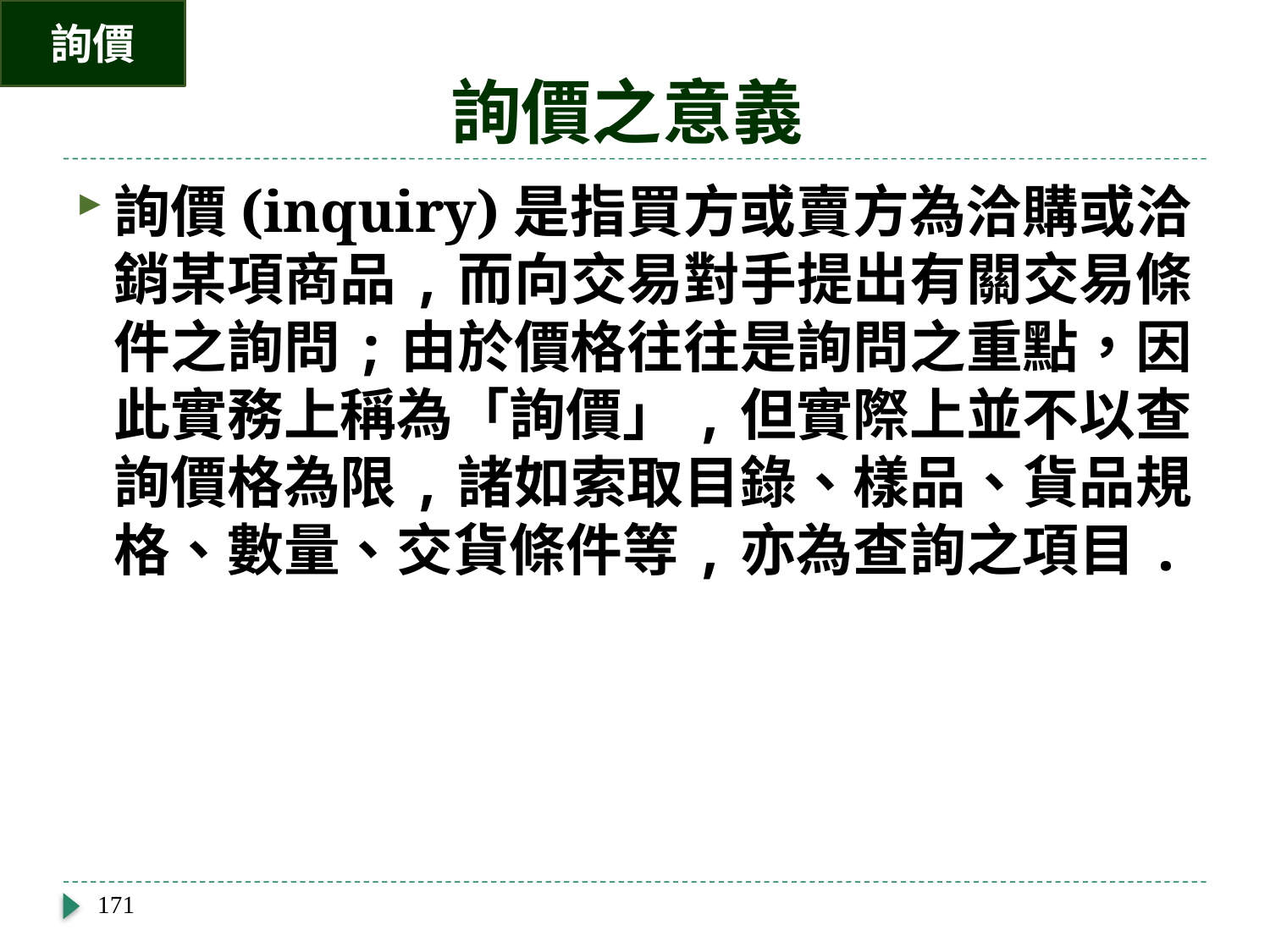

詢價
# 詢價之意義
詢價(inquiry)是指買方或賣方為洽購或洽銷某項商品,而向交易對手提出有關交易條件之詢問;由於價格往往是詢問之重點，因此實務上稱為「詢價」,但實際上並不以查詢價格為限,諸如索取目錄、樣品、貨品規格、數量、交貨條件等,亦為查詢之項目.
171